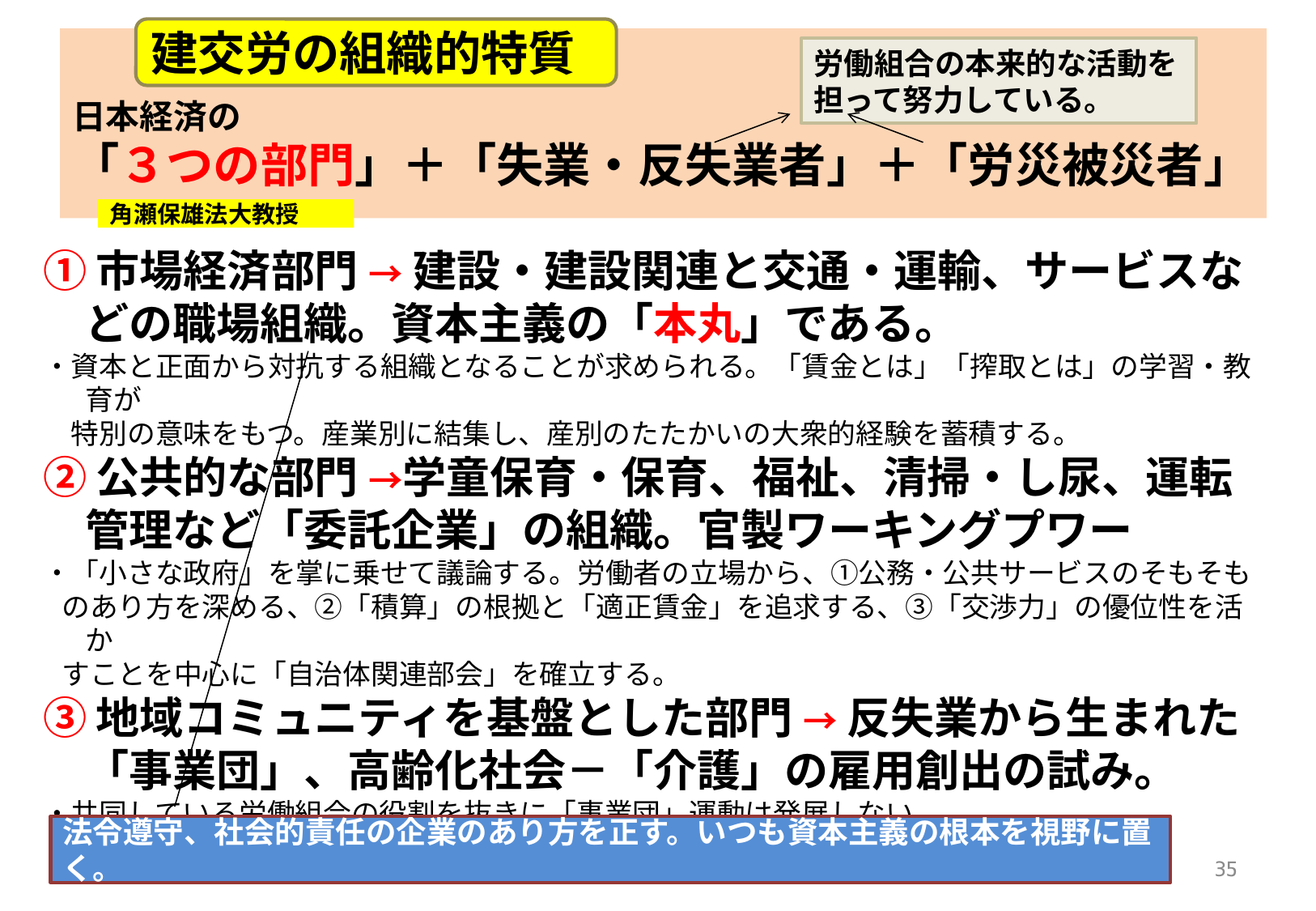

建交労の組織的特質
# 日本経済の 「３つの部門」＋「失業・反失業者」＋「労災被災者」
労働組合の本来的な活動を担って努力している。
角瀬保雄法大教授
①市場経済部門 → 建設・建設関連と交通・運輸、サービスなどの職場組織。資本主義の「本丸」である。
・資本と正面から対抗する組織となることが求められる。「賃金とは」「搾取とは」の学習・教育が
　特別の意味をもつ。産業別に結集し、産別のたたかいの大衆的経験を蓄積する。
②公共的な部門 →学童保育・保育、福祉、清掃・し尿、運転管理など「委託企業」の組織。官製ワーキングプワー
・「小さな政府」を掌に乗せて議論する。労働者の立場から、①公務・公共サービスのそもそも
  のあり方を深める、②「積算」の根拠と「適正賃金」を追求する、③「交渉力」の優位性を活か
  すことを中心に「自治体関連部会」を確立する。
③地域コミュニティを基盤とした部門 → 反失業から生まれた「事業団」、高齢化社会－「介護」の雇用創出の試み。
・共同している労働組合の役割を抜きに「事業団」運動は発展しない。
法令遵守、社会的責任の企業のあり方を正す。いつも資本主義の根本を視野に置く。
35